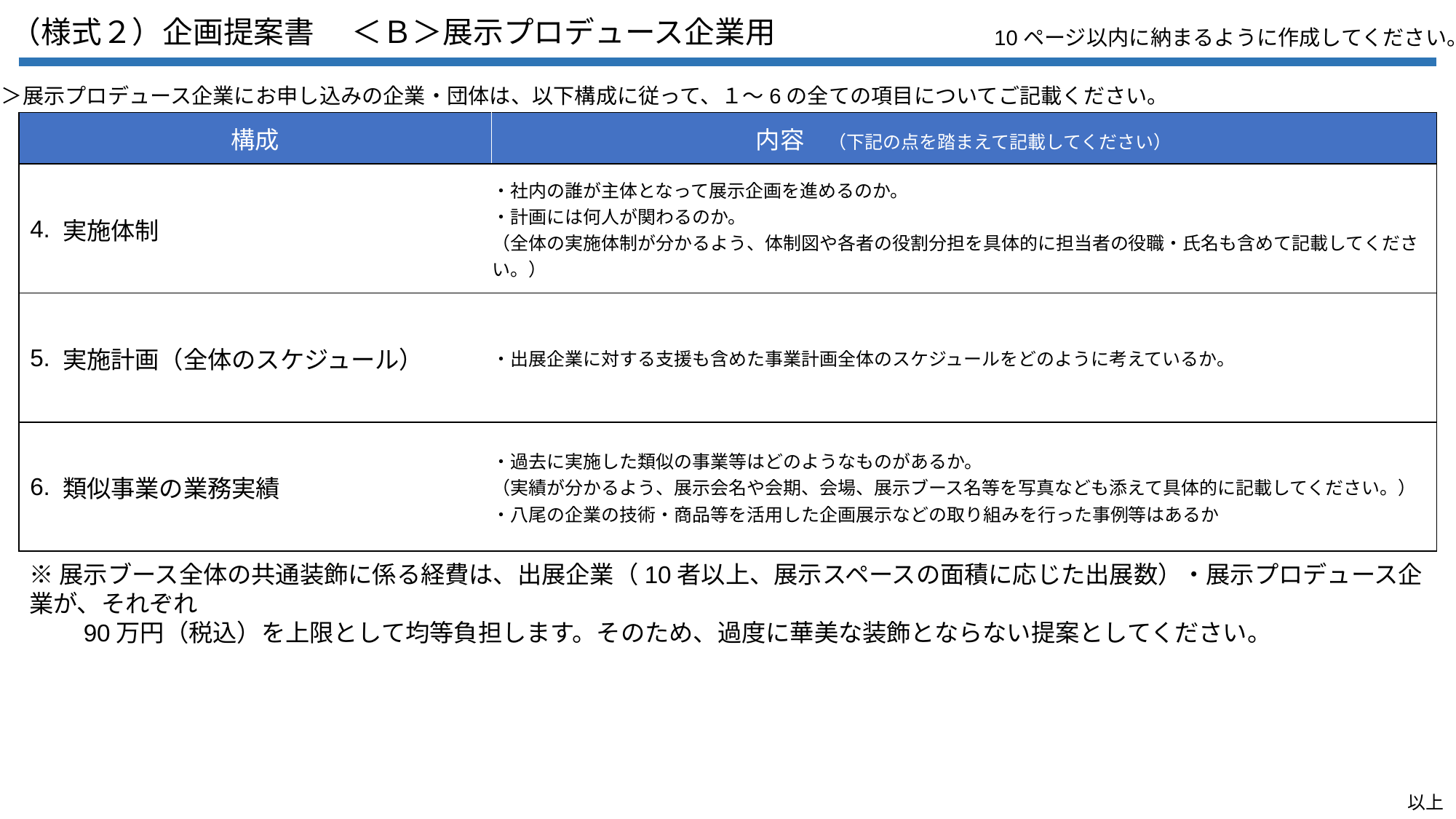

（様式２）企画提案書　 ＜Ｂ＞展示プロデュース企業用
10ページ以内に納まるように作成してください。
＜Ｂ＞展示プロデュース企業にお申し込みの企業・団体は、以下構成に従って、１～6の全ての項目についてご記載ください。
| 構成 |  | 内容　（下記の点を踏まえて記載してください） |
| --- | --- | --- |
| 4. | 実施体制 | ・社内の誰が主体となって展示企画を進めるのか。 ・計画には何人が関わるのか。 （全体の実施体制が分かるよう、体制図や各者の役割分担を具体的に担当者の役職・氏名も含めて記載してください。） |
| 5. | 実施計画（全体のスケジュール） | ・出展企業に対する支援も含めた事業計画全体のスケジュールをどのように考えているか。 |
| 6. | 類似事業の業務実績 | ・過去に実施した類似の事業等はどのようなものがあるか。 （実績が分かるよう、展示会名や会期、会場、展示ブース名等を写真なども添えて具体的に記載してください。） ・八尾の企業の技術・商品等を活用した企画展示などの取り組みを行った事例等はあるか |
※展示ブース全体の共通装飾に係る経費は、出展企業（10者以上、展示スペースの面積に応じた出展数）・展示プロデュース企業が、それぞれ
　　90万円（税込）を上限として均等負担します。そのため、過度に華美な装飾とならない提案としてください。
以上